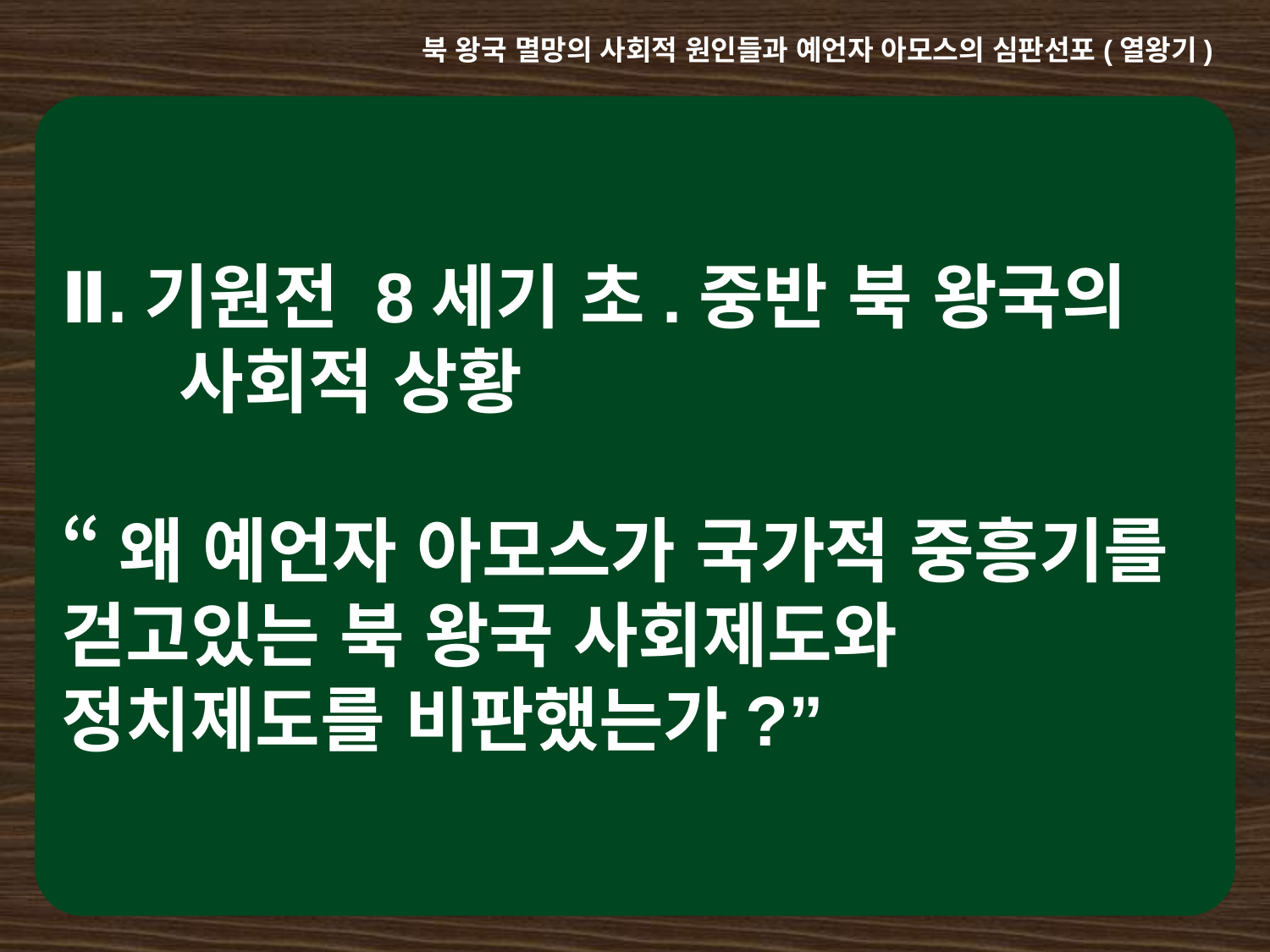

북 왕국 멸망의 사회적 원인들과 예언자 아모스의 심판선포(열왕기)
Ⅱ.기원전 8세기 초.중반 북 왕국의           사회적 상황

“왜 예언자 아모스가 국가적 중흥기를 걷고있는 북 왕국 사회제도와 정치제도를 비판했는가?”